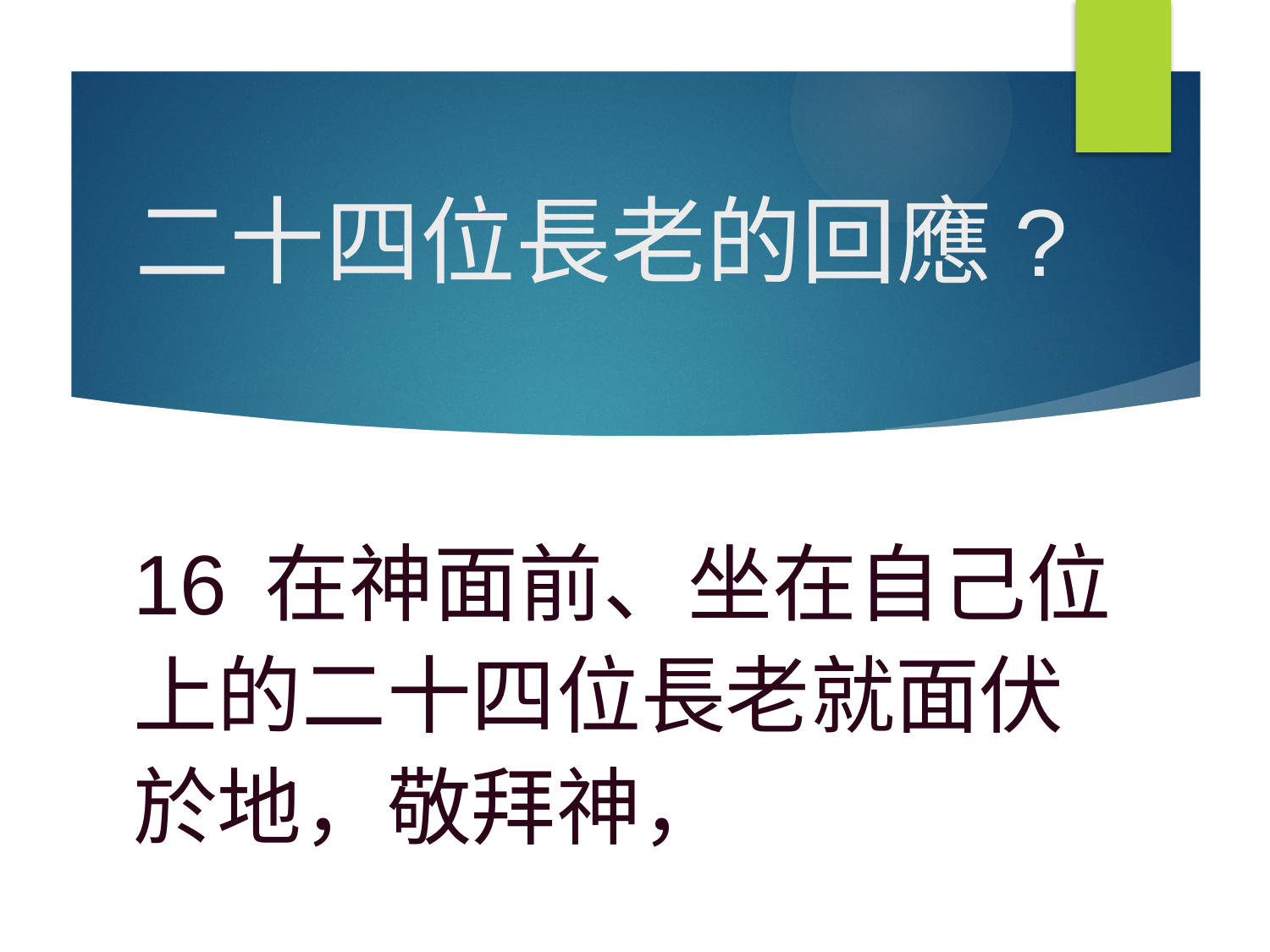

# 二十四位長老的回應?
16 在神面前、坐在自己位上的二十四位長老就面伏於地，敬拜神，